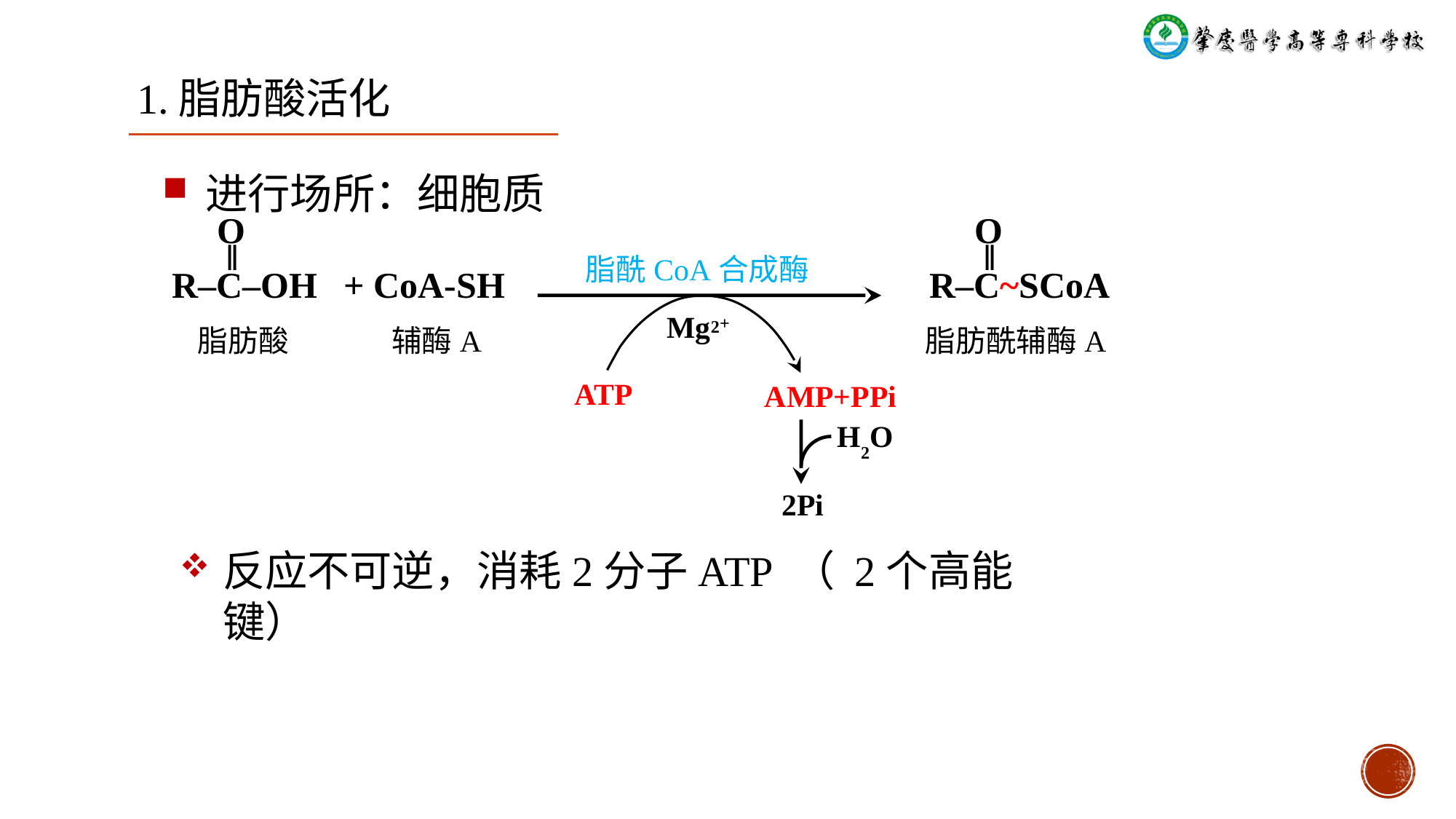

# 1.脂肪酸活化
进行场所：细胞质
     O
      ǁ
R‒C‒OH
     O
      ǁ
R‒C~SCoA

脂酰CoA合成酶
+ CoA-SH

Mg2+
脂肪酸
辅酶A
脂肪酰辅酶A
ATP
AMP+PPi
H2O

2Pi
反应不可逆，消耗2分子ATP （ 2个高能键）